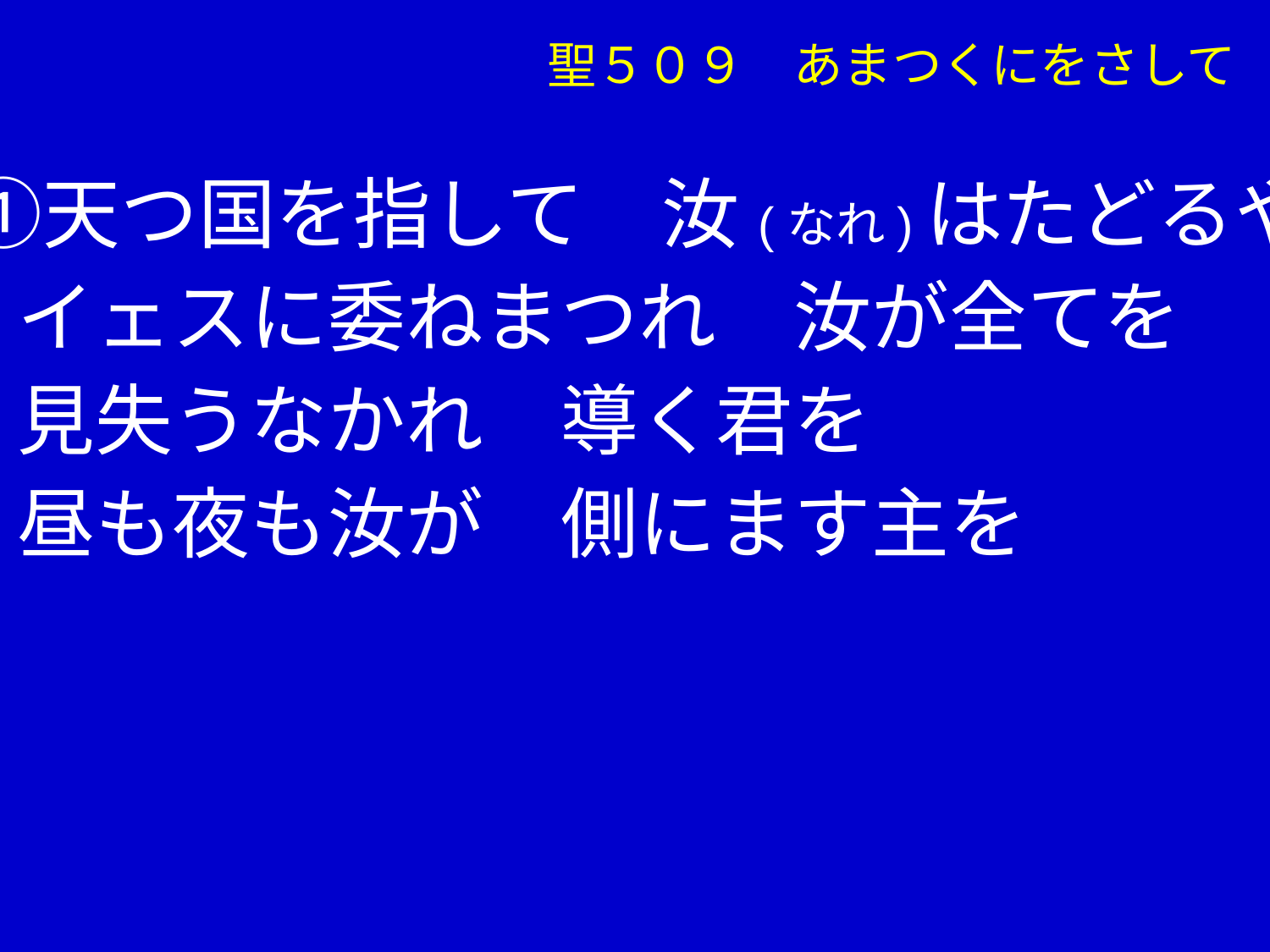

聖５０９　あまつくにをさして
　①天つ国を指して　汝(なれ)はたどるや
　   イェスに委ねまつれ　汝が全てを
　   見失うなかれ　導く君を
　   昼も夜も汝が　側にます主を